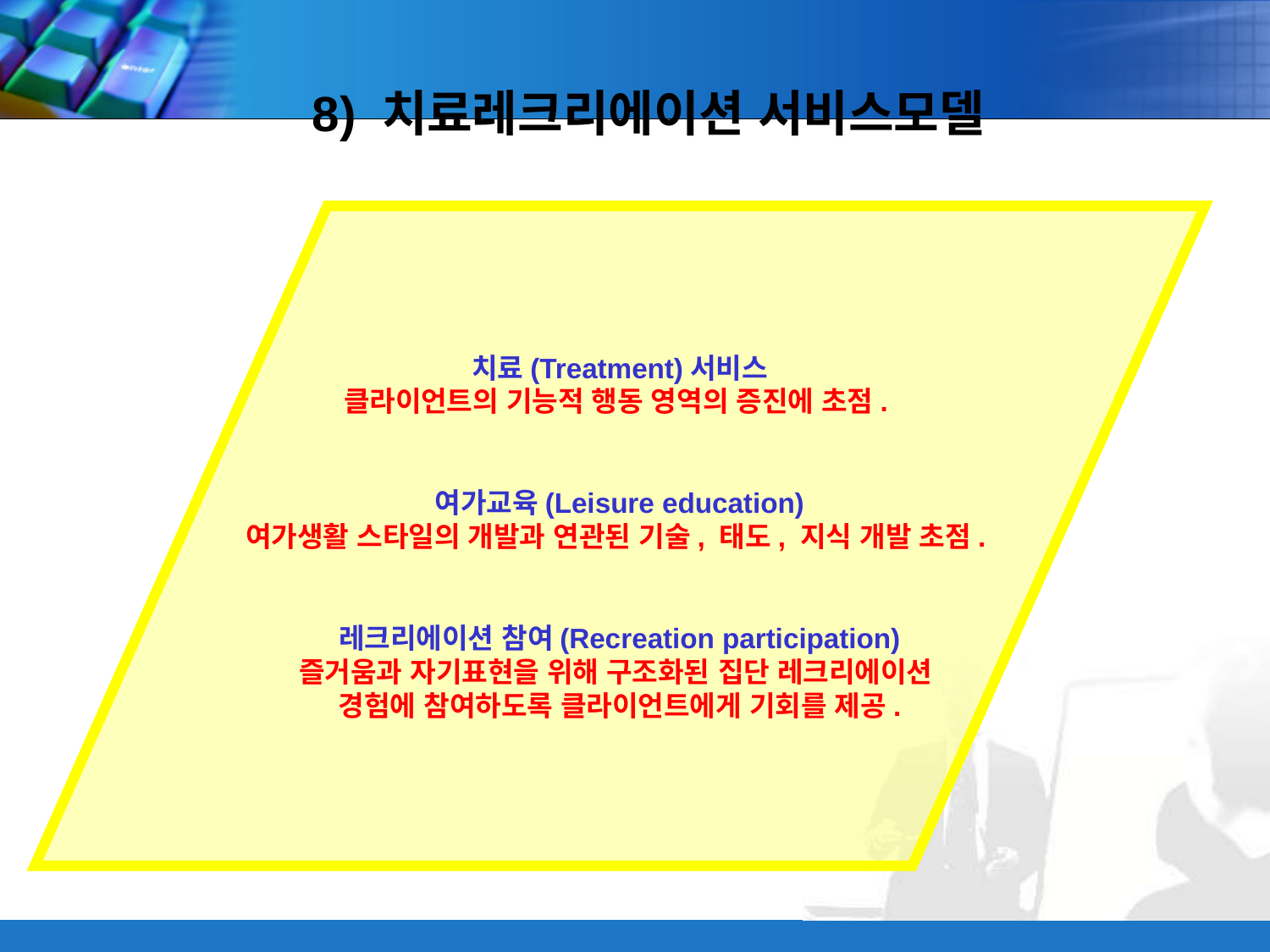

8) 치료레크리에이션 서비스모델
치료(Treatment)서비스
클라이언트의 기능적 행동 영역의 증진에 초점.

여가교육(Leisure education)
여가생활 스타일의 개발과 연관된 기술, 태도, 지식 개발 초점.

레크리에이션 참여(Recreation participation)
즐거움과 자기표현을 위해 구조화된 집단 레크리에이션
경험에 참여하도록 클라이언트에게 기회를 제공.